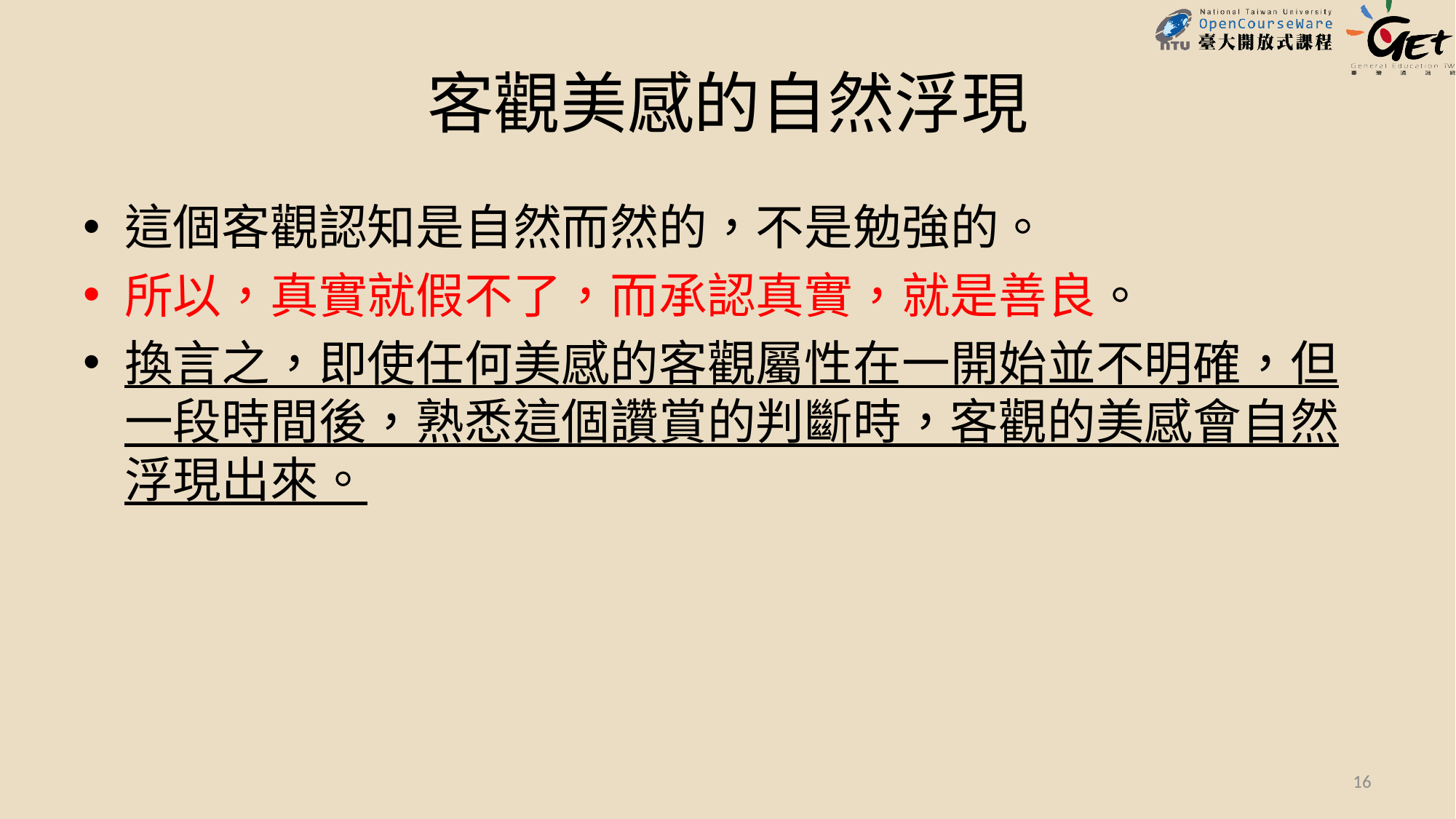

# 客觀美感的自然浮現
這個客觀認知是自然而然的，不是勉強的。
所以，真實就假不了，而承認真實，就是善良。
換言之，即使任何美感的客觀屬性在一開始並不明確，但一段時間後，熟悉這個讚賞的判斷時，客觀的美感會自然浮現出來。
16